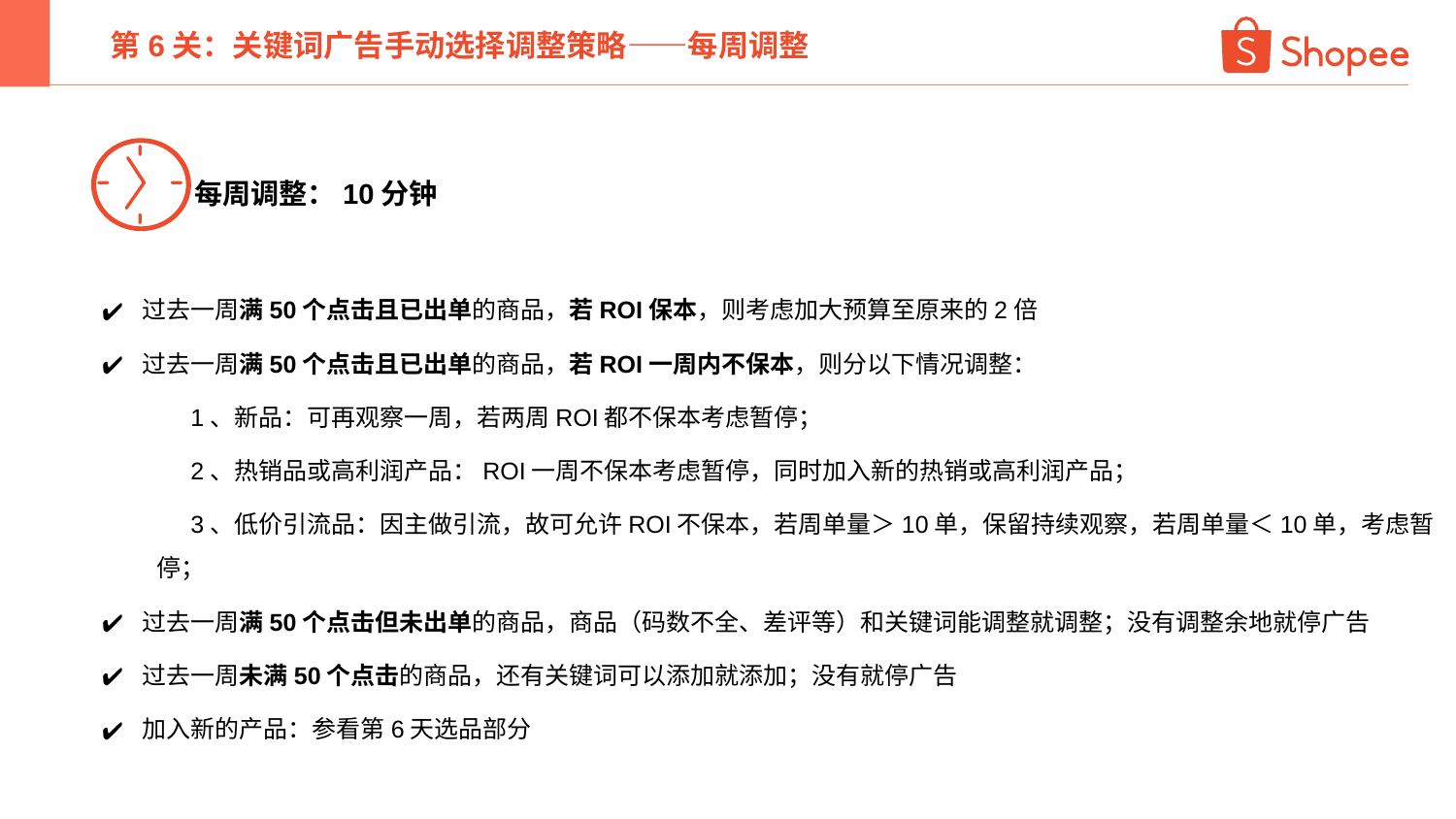

第6关：关键词广告手动选择调整策略——每周调整

             每周调整：10分钟

过去一周满50个点击且已出单的商品，若ROI保本，则考虑加大预算至原来的2倍
过去一周满50个点击且已出单的商品，若ROI一周内不保本，则分以下情况调整：
     1、新品：可再观察一周，若两周ROI都不保本考虑暂停；
     2、热销品或高利润产品：ROI一周不保本考虑暂停，同时加入新的热销或高利润产品；
     3、低价引流品：因主做引流，故可允许ROI不保本，若周单量＞10单，保留持续观察，若周单量＜10单，考虑暂停；
过去一周满50个点击但未出单的商品，商品（码数不全、差评等）和关键词能调整就调整；没有调整余地就停广告
过去一周未满50个点击的商品，还有关键词可以添加就添加；没有就停广告
加入新的产品：参看第6天选品部分
43